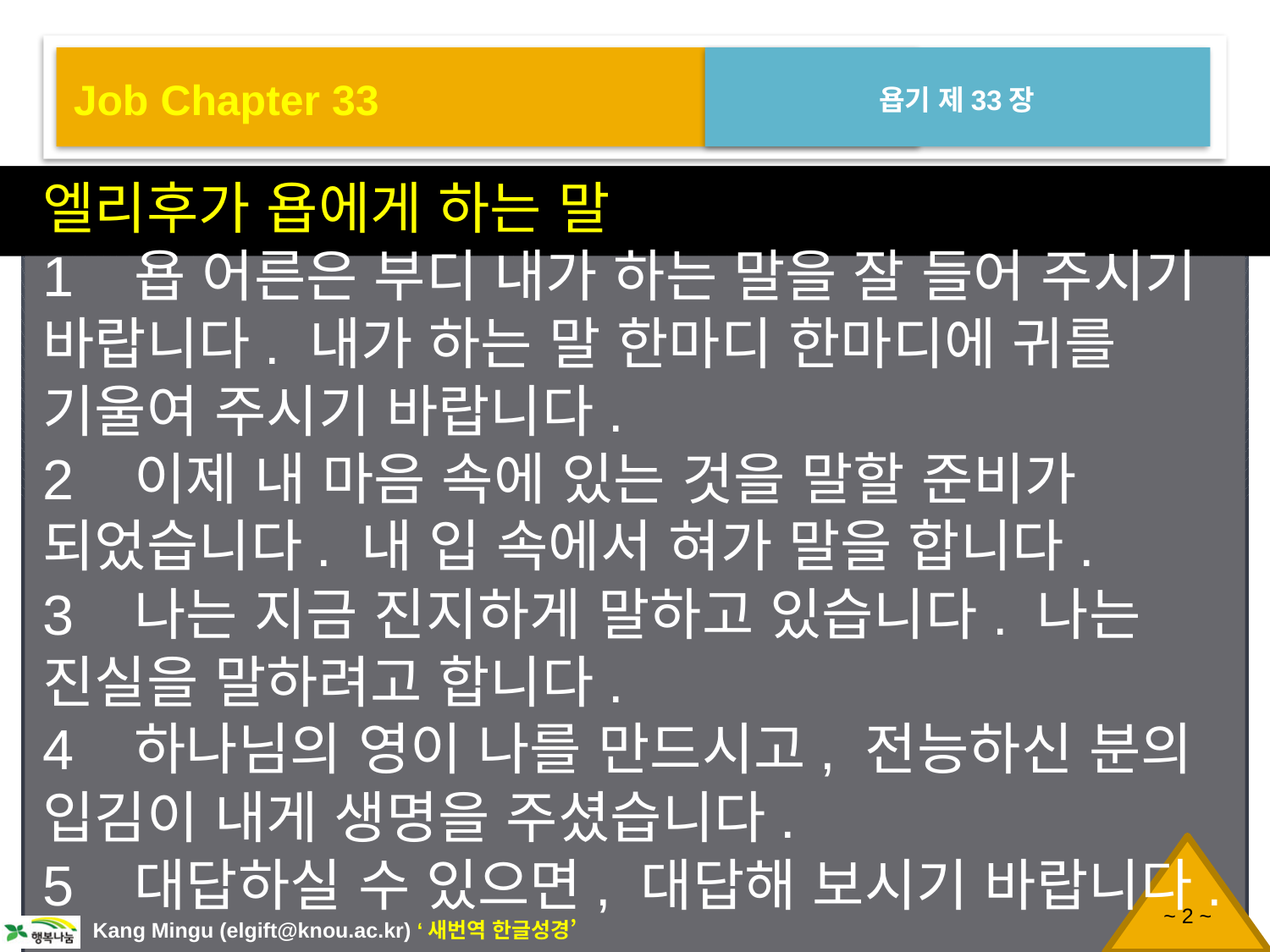

Job Chapter 33
욥기 제33장
엘리후가 욥에게 하는 말
1   욥 어른은 부디 내가 하는 말을 잘 들어 주시기 바랍니다. 내가 하는 말 한마디 한마디에 귀를 기울여 주시기 바랍니다.
2   이제 내 마음 속에 있는 것을 말할 준비가 되었습니다. 내 입 속에서 혀가 말을 합니다.
3   나는 지금 진지하게 말하고 있습니다. 나는 진실을 말하려고 합니다.
4   하나님의 영이 나를 만드시고, 전능하신 분의 입김이 내게 생명을 주셨습니다.
5   대답하실 수 있으면, 대답해 보시기 바랍니다.